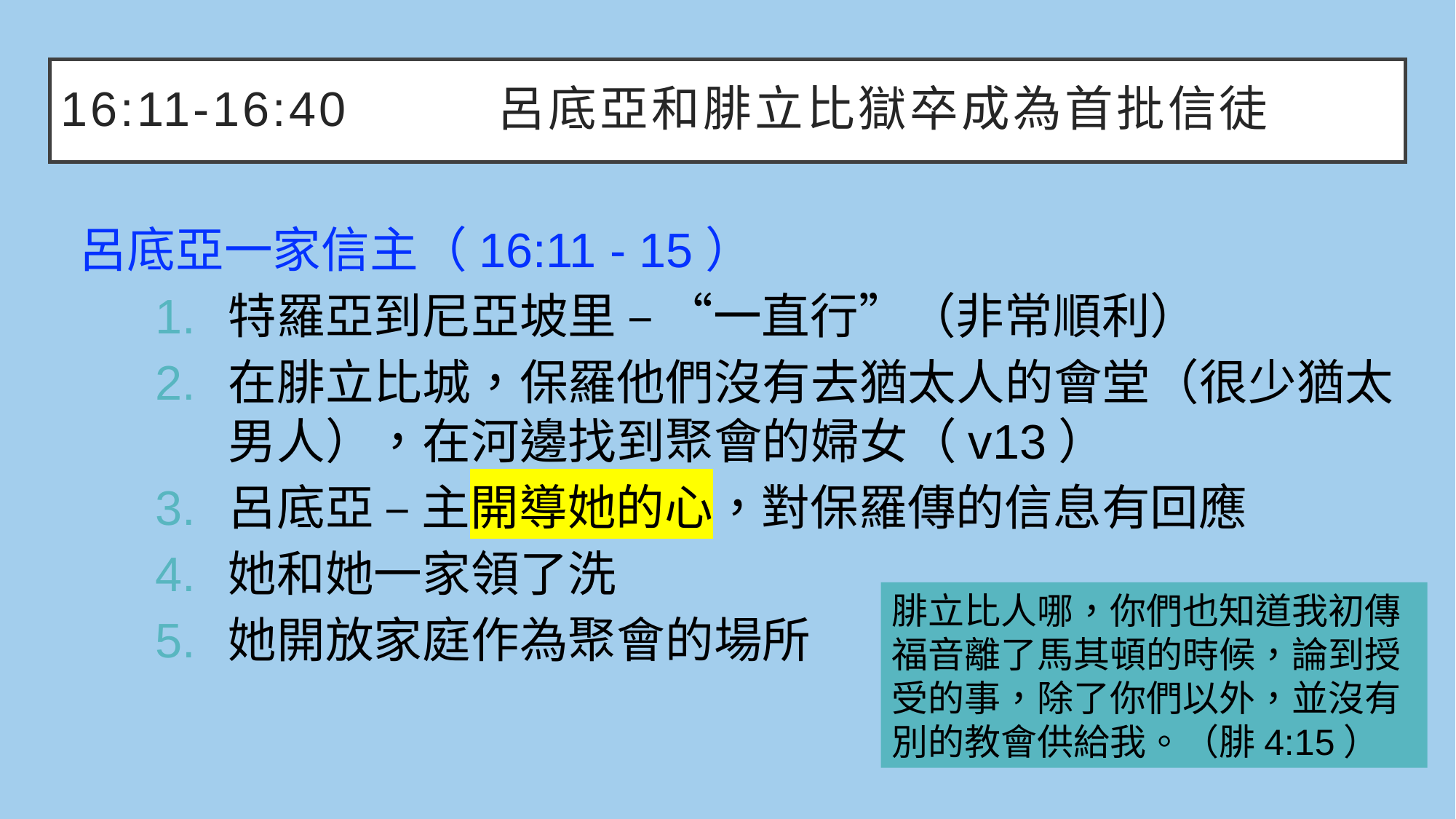

# 16:11-16:40		呂底亞和腓立比獄卒成為首批信徒
呂底亞一家信主（16:11 - 15）
特羅亞到尼亞坡里 – “一直行”（非常順利）
在腓立比城，保羅他們沒有去猶太人的會堂（很少猶太男人），在河邊找到聚會的婦女（v13）
呂底亞 – 主開導她的心，對保羅傳的信息有回應
她和她一家領了洗
她開放家庭作為聚會的場所
腓立比人哪，你們也知道我初傳福音離了馬其頓的時候，論到授受的事，除了你們以外，並沒有別的教會供給我。（腓4:15）